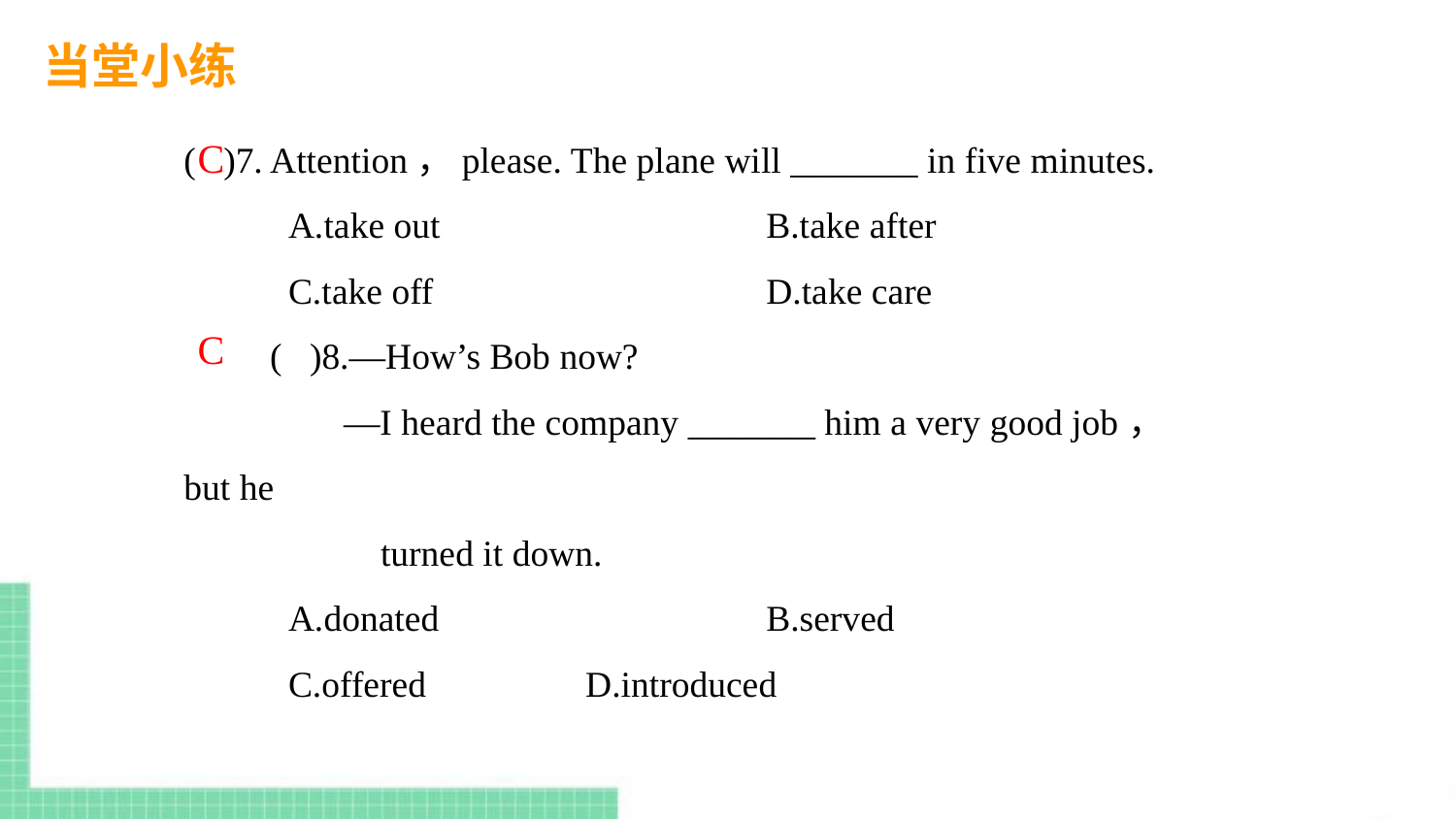

当堂小练
(   )7. Attention，please. The plane will _______ in five minutes.
  A.take out     		B.take after
  C.take off     		D.take care
(   )8.—How’s Bob now?
        —I heard the company _______ him a very good job， but he
            turned it down.
  A.donated     		B.served
  C.offered     	            D.introduced
C
C